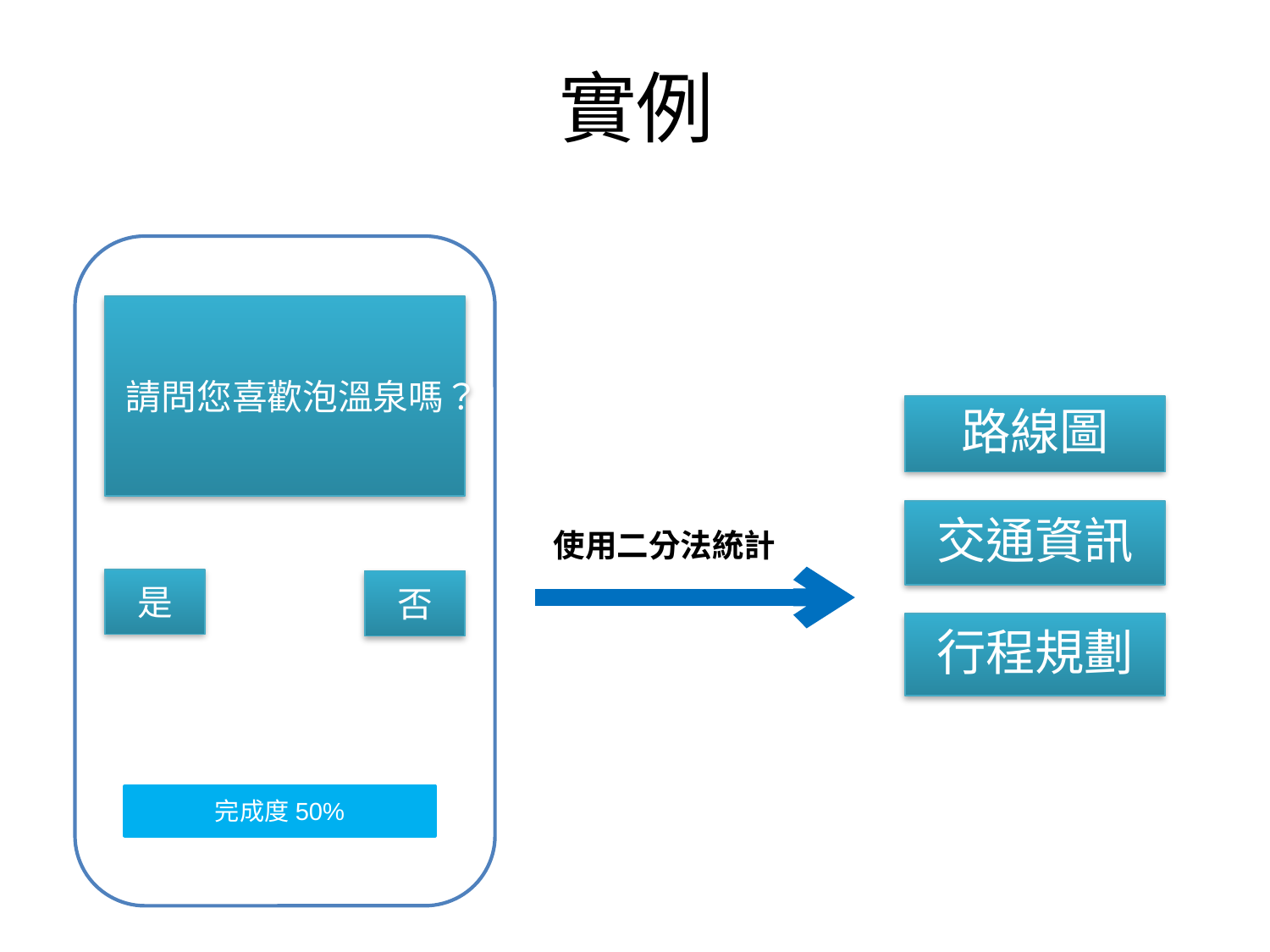

# 實例

路線圖
交通資訊
行程規劃
請問您喜歡泡溫泉嗎？
是
否
完成度50%
使用二分法統計